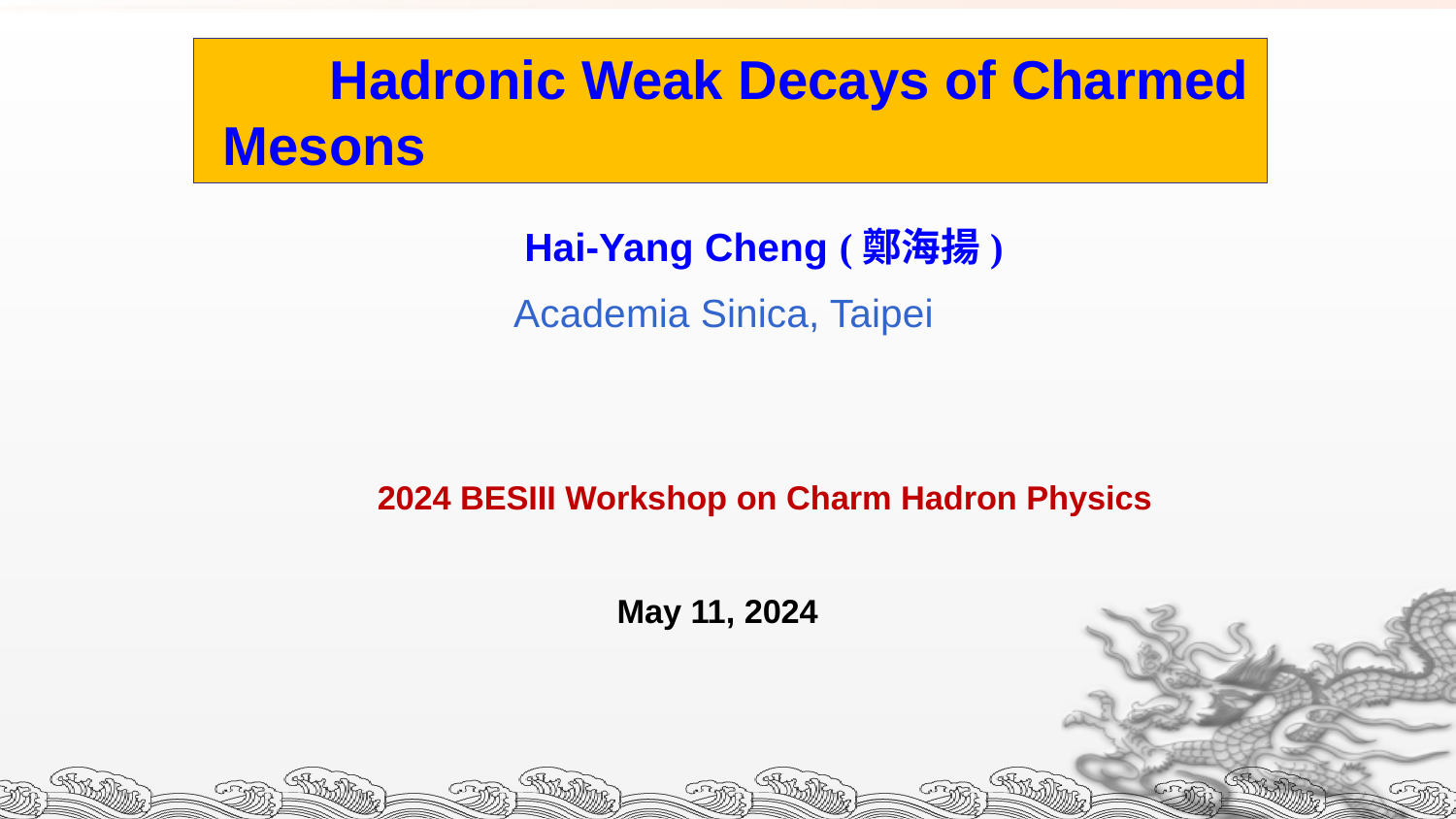

Hadronic Weak Decays of Charmed  Mesons
                                 Charmed Baryons
       Hai-Yang Cheng (鄭海揚)

      Academia Sinica, Taipei

2024 BESIII Workshop on Charm Hadron Physics

                          May 11, 2024